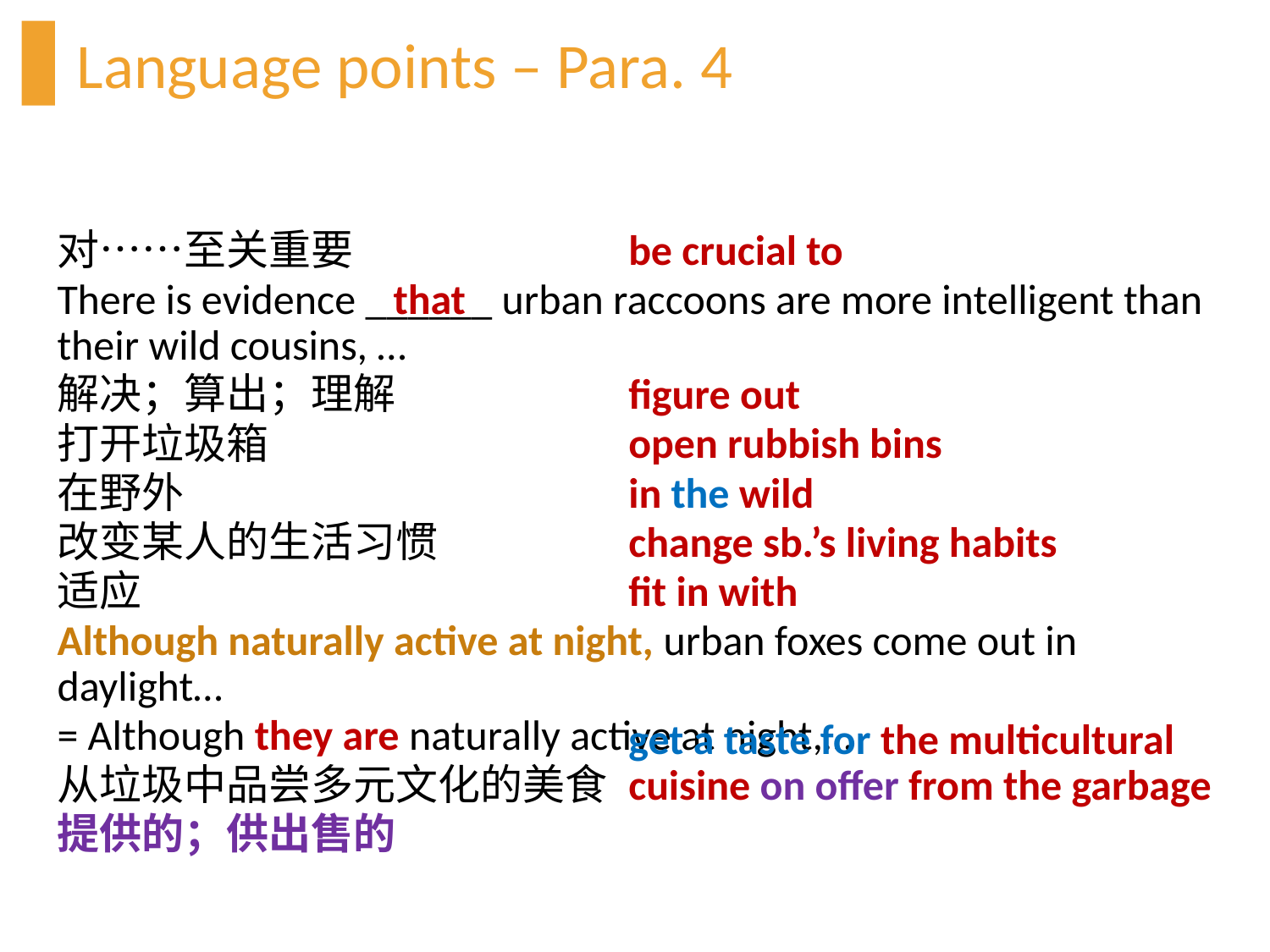

# Language points – Para. 4
对……至关重要
There is evidence ______ urban raccoons are more intelligent than their wild cousins, …
解决；算出；理解
打开垃圾箱
在野外
改变某人的生活习惯
适应
Although naturally active at night, urban foxes come out in daylight…
= Although they are naturally active at night,…
从垃圾中品尝多元文化的美食
提供的；供出售的
be crucial to

figure out
open rubbish bins
in the wild
change sb.’s living habits
fit in with

get a taste for the multicultural cuisine on offer from the garbage
that